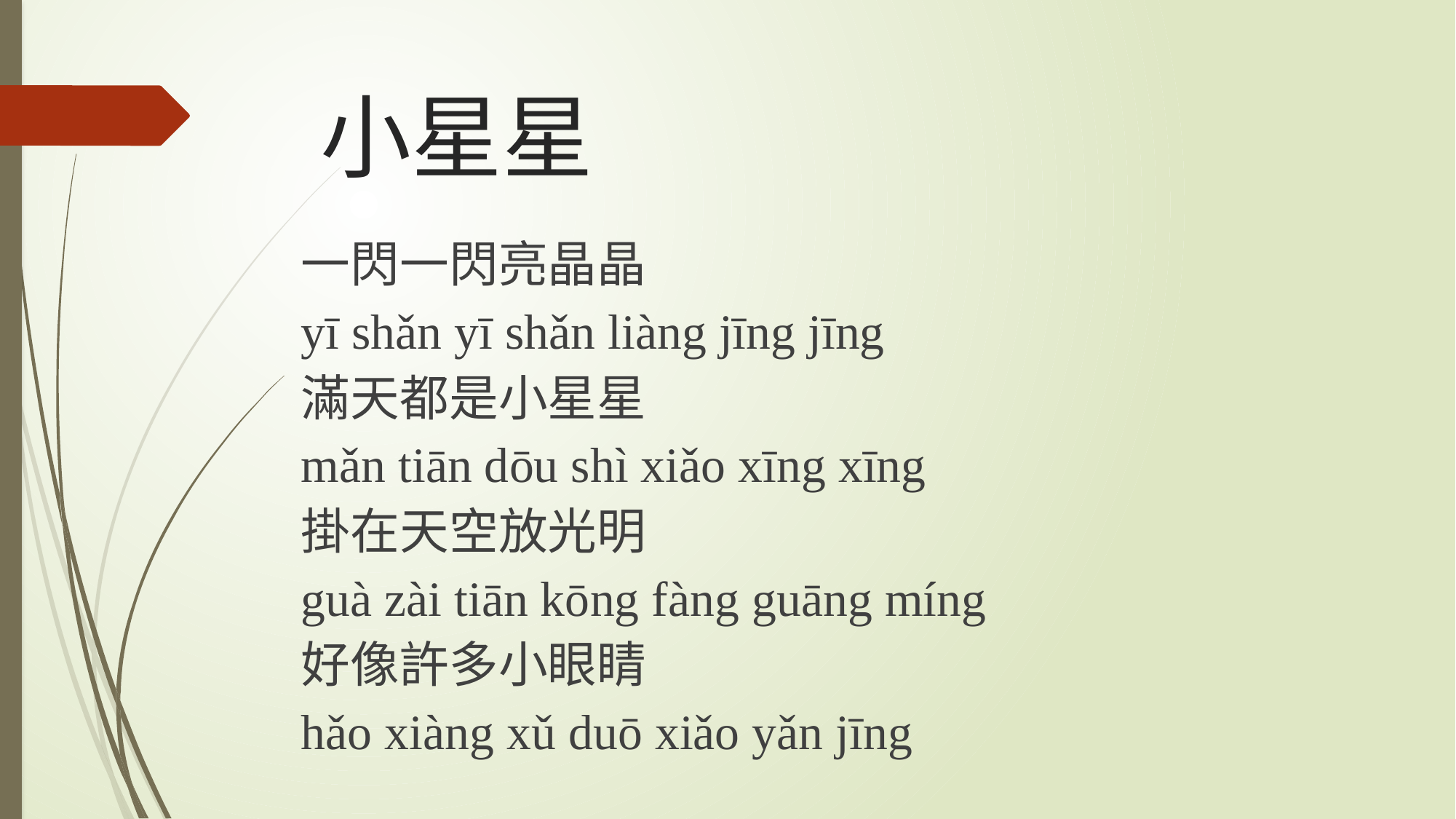

# 小星星
一閃一閃亮晶晶
yī shǎn yī shǎn liàng jīng jīng
滿天都是小星星
mǎn tiān dōu shì xiǎo xīng xīng
掛在天空放光明
guà zài tiān kōng fàng guāng míng
好像許多小眼睛
hǎo xiàng xǔ duō xiǎo yǎn jīng